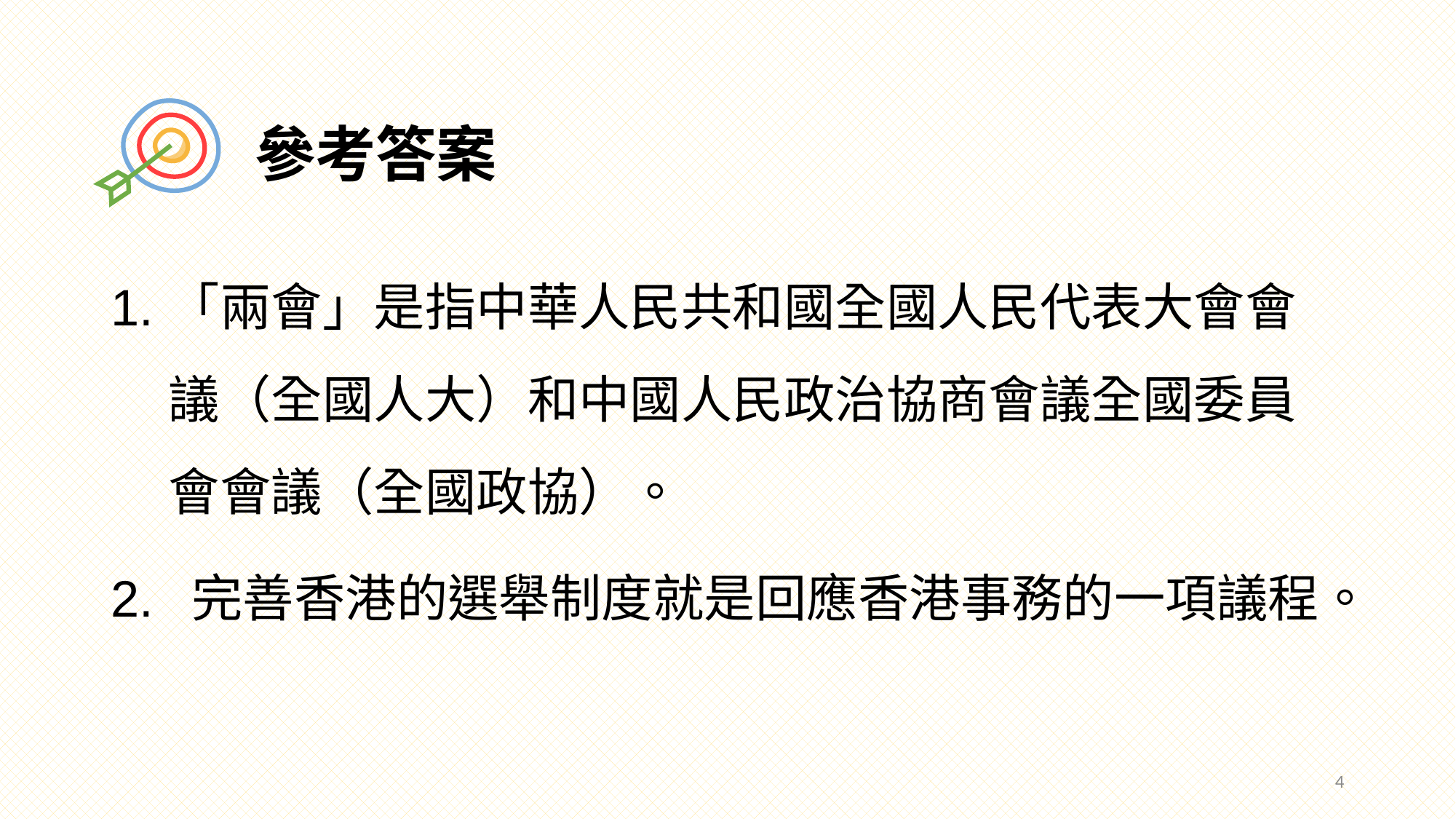

參考答案
「兩會」是指中華人民共和國全國人民代表大會會議（全國人大）和中國人民政治協商會議全國委員會會議（全國政協）。
 完善香港的選舉制度就是回應香港事務的一項議程。

4